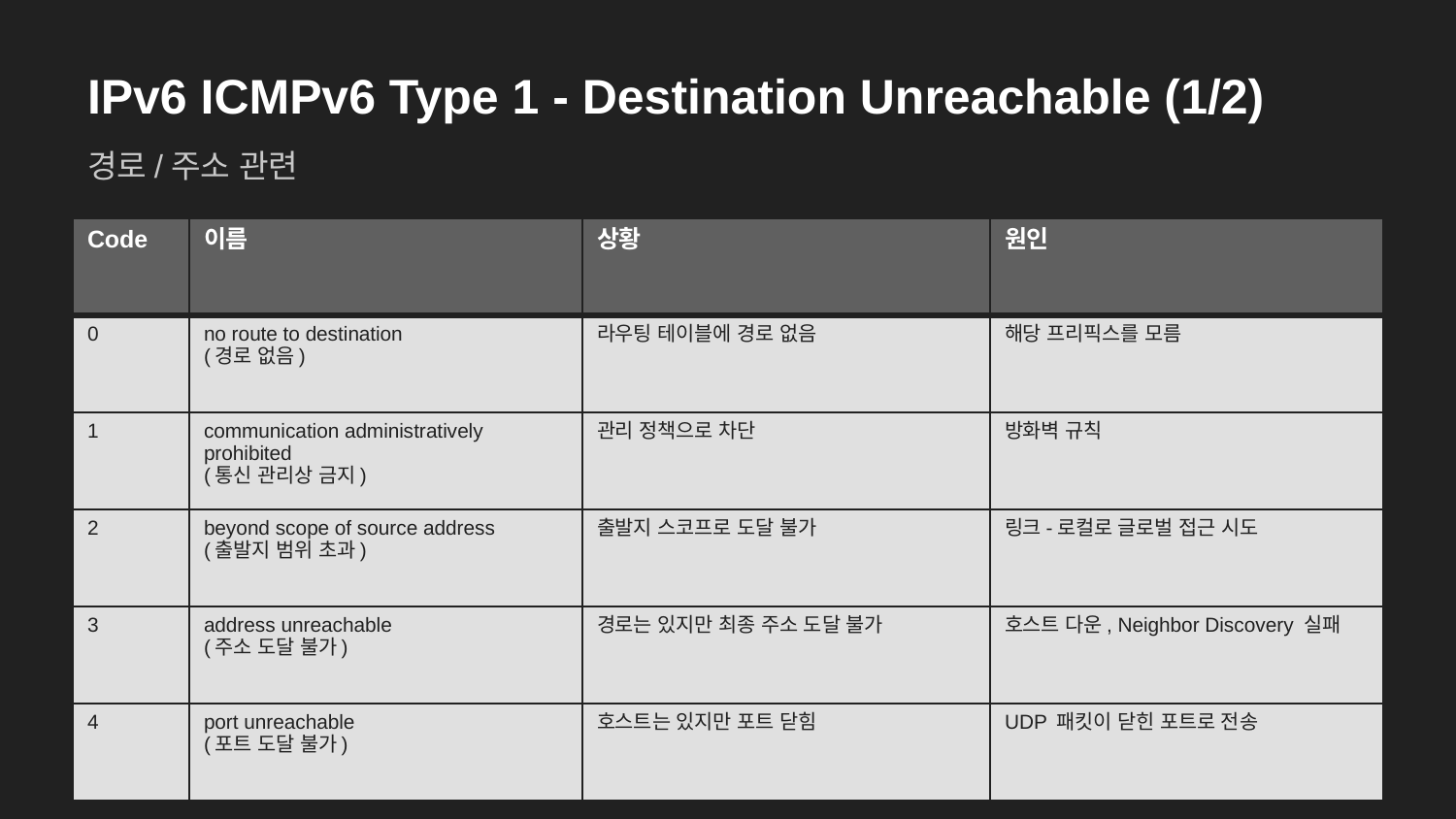

IPv6 ICMPv6 Type 1 - Destination Unreachable (1/2)
경로/주소 관련
| Code | 이름 | 상황 | 원인 |
| --- | --- | --- | --- |
| 0 | no route to destination (경로 없음) | 라우팅 테이블에 경로 없음 | 해당 프리픽스를 모름 |
| 1 | communication administratively prohibited (통신 관리상 금지) | 관리 정책으로 차단 | 방화벽 규칙 |
| 2 | beyond scope of source address (출발지 범위 초과) | 출발지 스코프로 도달 불가 | 링크-로컬로 글로벌 접근 시도 |
| 3 | address unreachable (주소 도달 불가) | 경로는 있지만 최종 주소 도달 불가 | 호스트 다운, Neighbor Discovery 실패 |
| 4 | port unreachable (포트 도달 불가) | 호스트는 있지만 포트 닫힘 | UDP 패킷이 닫힌 포트로 전송 |